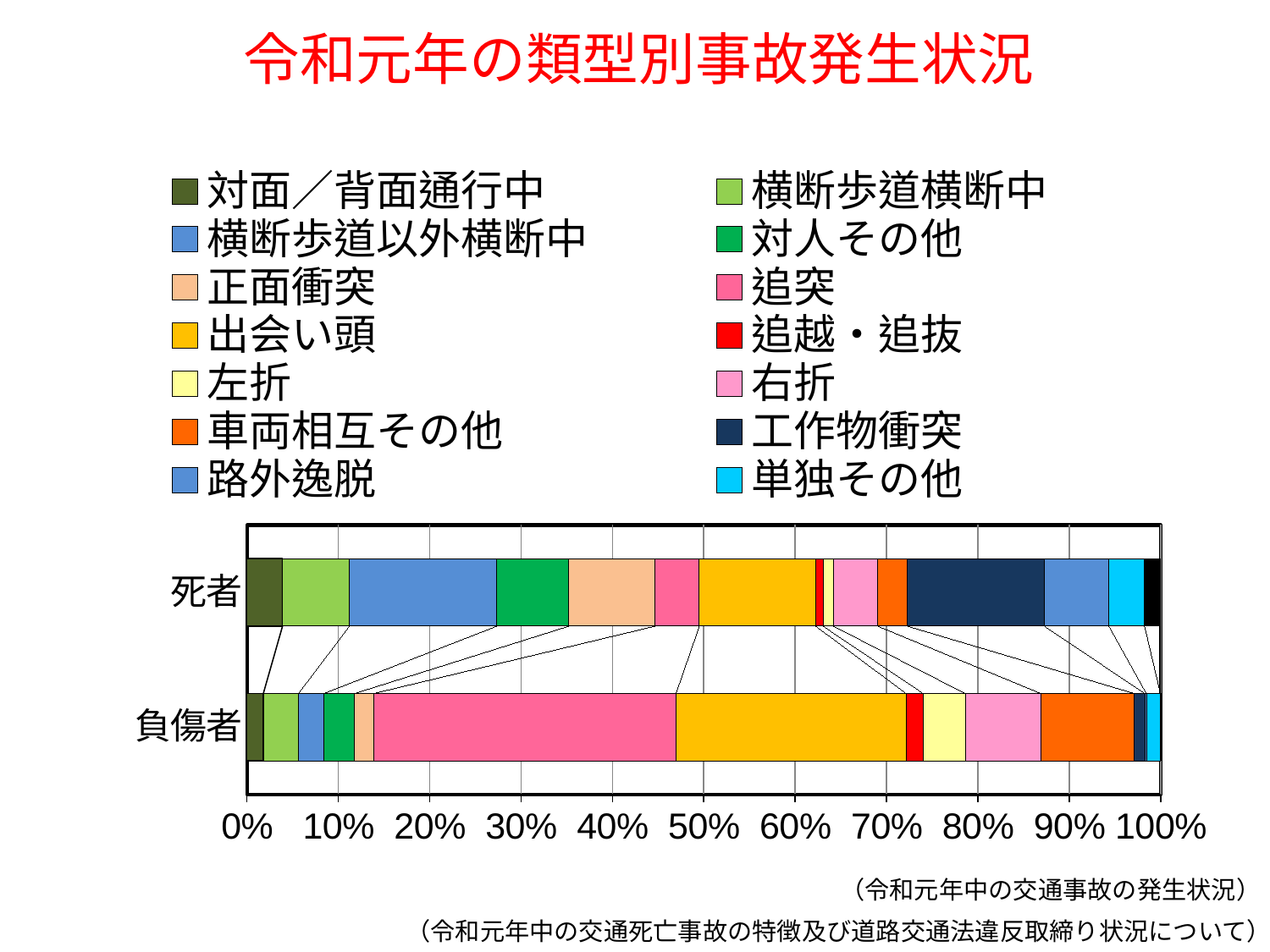

# 令和元年の類型別事故発生状況

### Chart

| Category | 対面／背面通行中 | 横断歩道横断中 | 横断歩道以外横断中 | 対人その他 | 正面衝突 | 追突 | 出会い頭 | 追越・追抜 | 左折 | 右折 | 車両相互その他 | 工作物衝突 | 路外逸脱 | 単独その他 | 列車 |
|---|---|---|---|---|---|---|---|---|---|---|---|---|---|---|---|
| 負傷者 | 6823.0 | 14588.0 | 10631.0 | 12865.0 | 8037.0 | 126062.0 | 96104.0 | 7139.0 | 17518.0 | 31488.0 | 38965.0 | 4452.0 | 652.0 | 5837.0 | 76.0 |
| 死者 | 122.0 | 229.0 | 506.0 | 247.0 | 296.0 | 151.0 | 400.0 | 25.0 | 35.0 | 152.0 | 101.0 | 471.0 | 221.0 | 122.0 | 55.0 |
（令和元年中の交通事故の発生状況）
（令和元年中の交通死亡事故の特徴及び道路交通法違反取締り状況について）